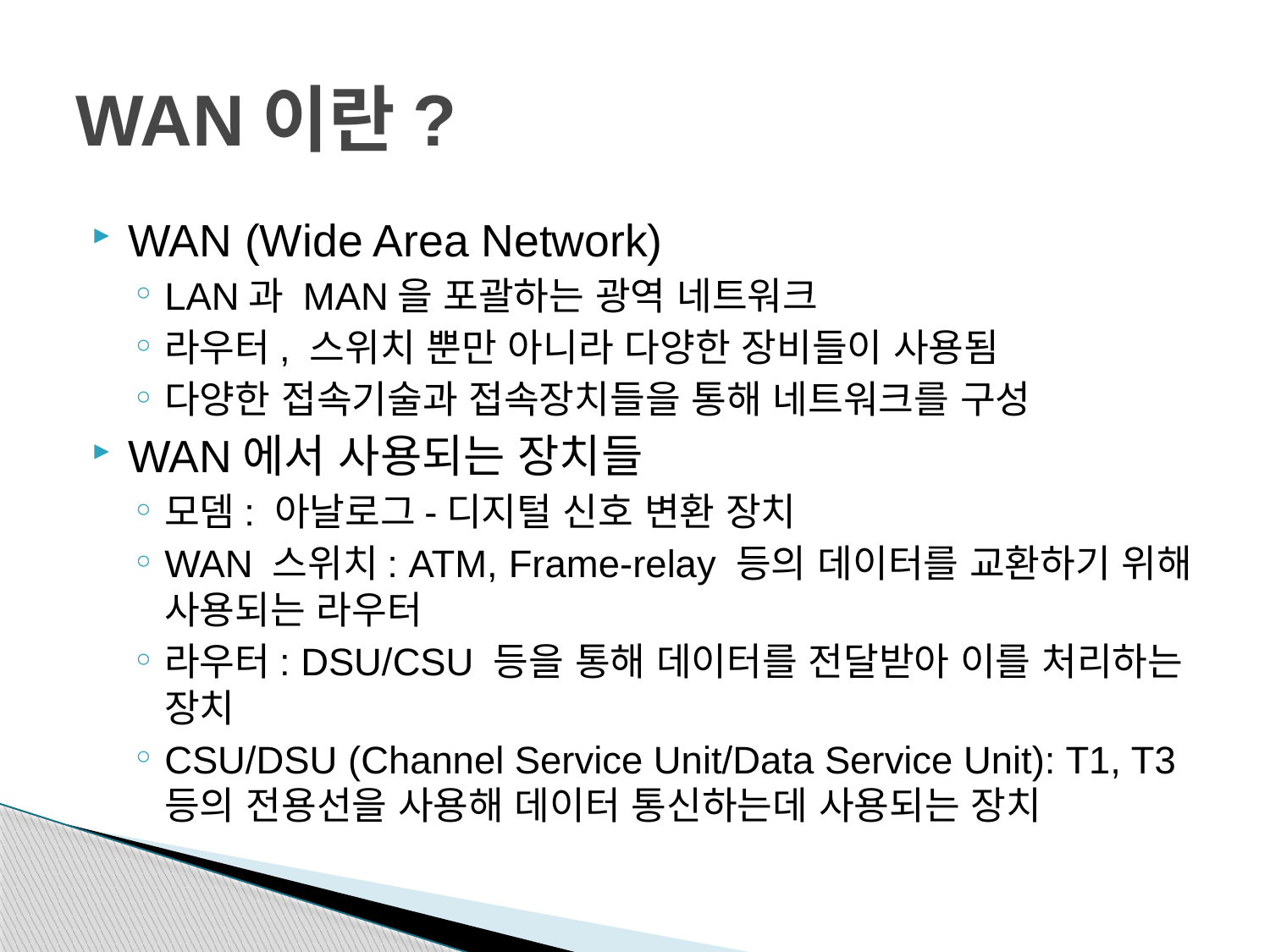

# WAN이란?
WAN (Wide Area Network)
LAN과 MAN을 포괄하는 광역 네트워크
라우터, 스위치 뿐만 아니라 다양한 장비들이 사용됨
다양한 접속기술과 접속장치들을 통해 네트워크를 구성
WAN에서 사용되는 장치들
모뎀: 아날로그-디지털 신호 변환 장치
WAN 스위치: ATM, Frame-relay 등의 데이터를 교환하기 위해 사용되는 라우터
라우터: DSU/CSU 등을 통해 데이터를 전달받아 이를 처리하는 장치
CSU/DSU (Channel Service Unit/Data Service Unit): T1, T3 등의 전용선을 사용해 데이터 통신하는데 사용되는 장치